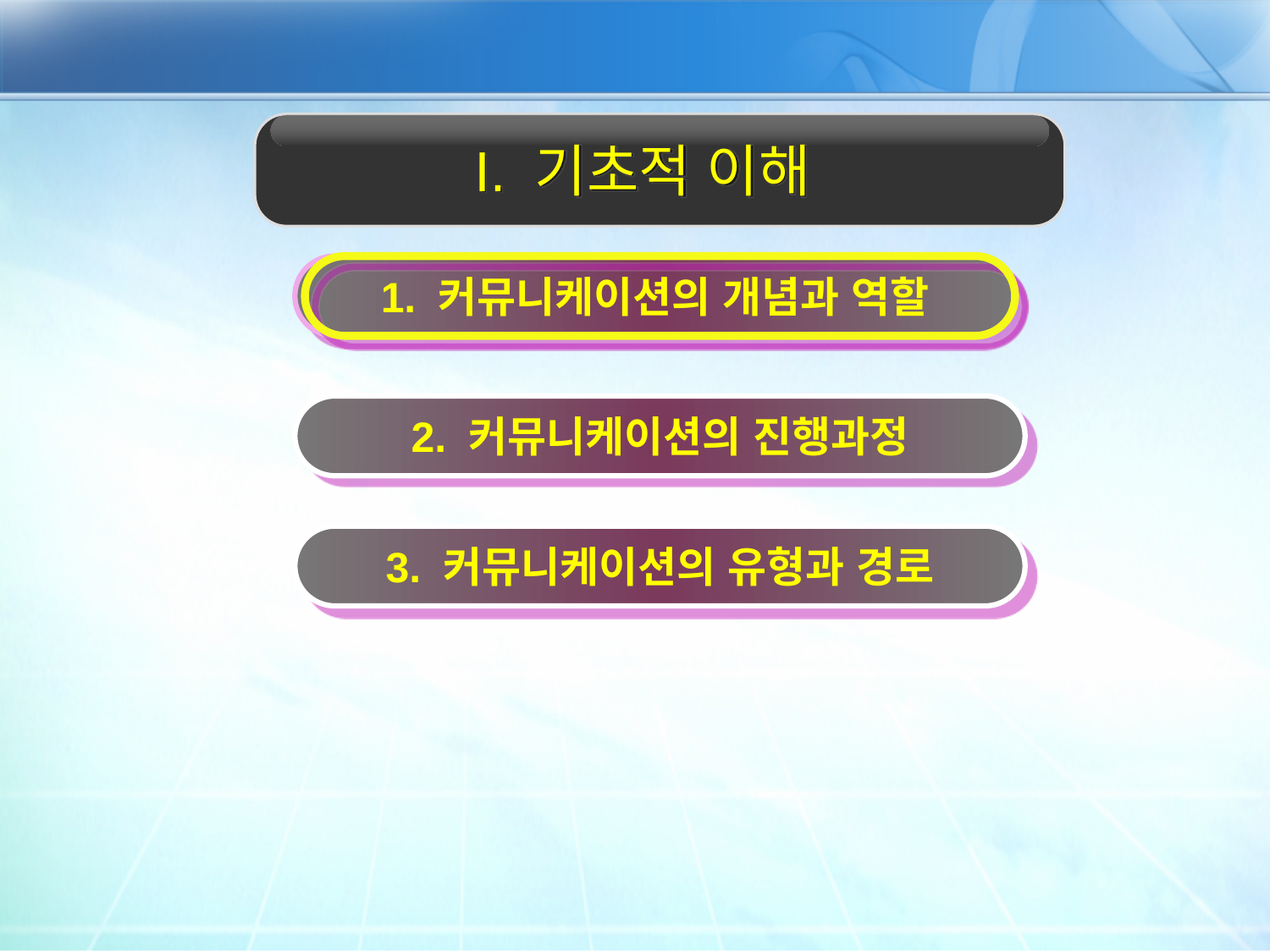

I. 기초적 이해
1. 커뮤니케이션의 개념과 역할

2. 커뮤니케이션의 진행과정
3. 커뮤니케이션의 유형과 경로